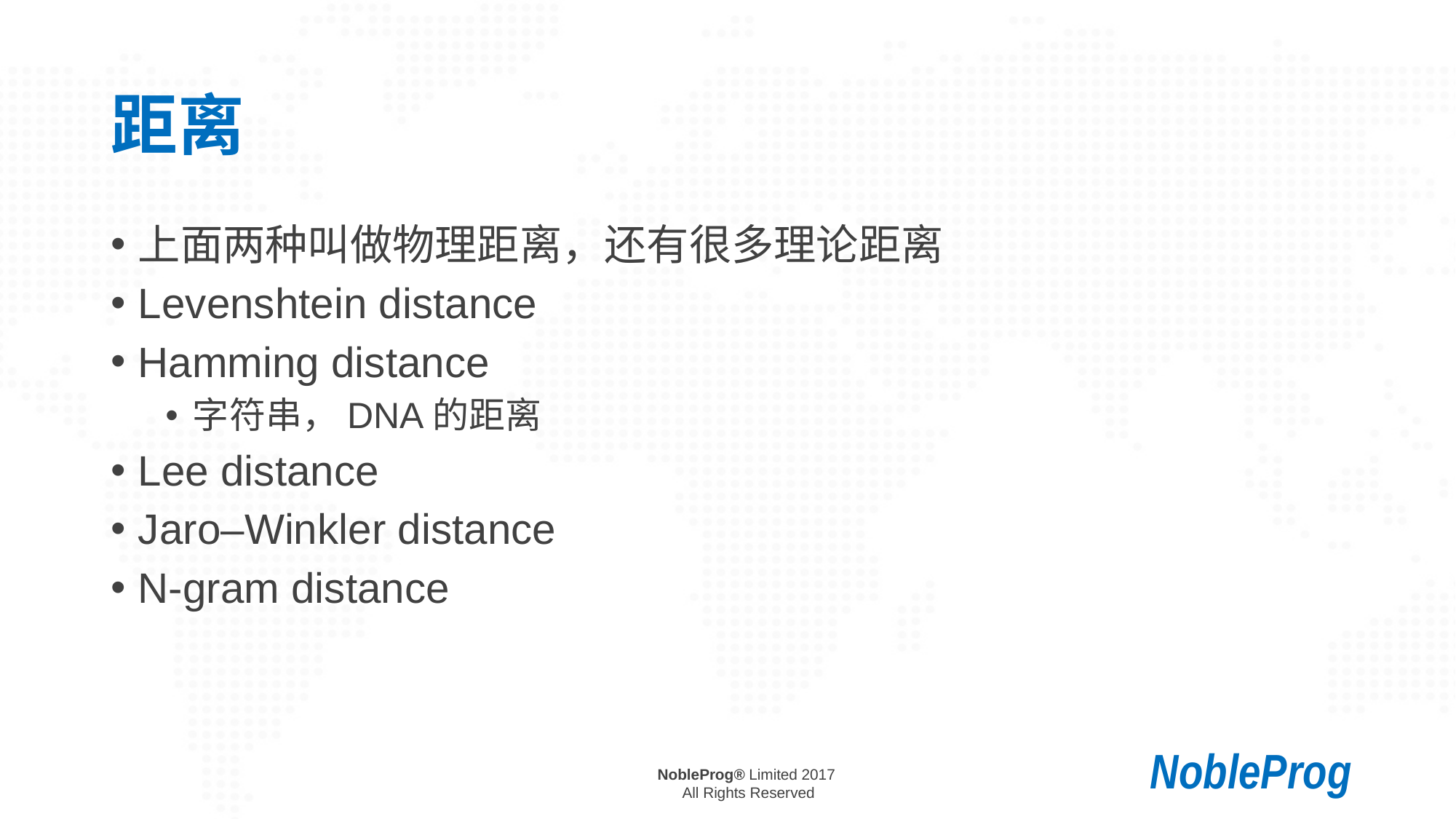

# 距离
上面两种叫做物理距离，还有很多理论距离
Levenshtein distance
Hamming distance
字符串，DNA的距离
Lee distance
Jaro–Winkler distance
N-gram distance